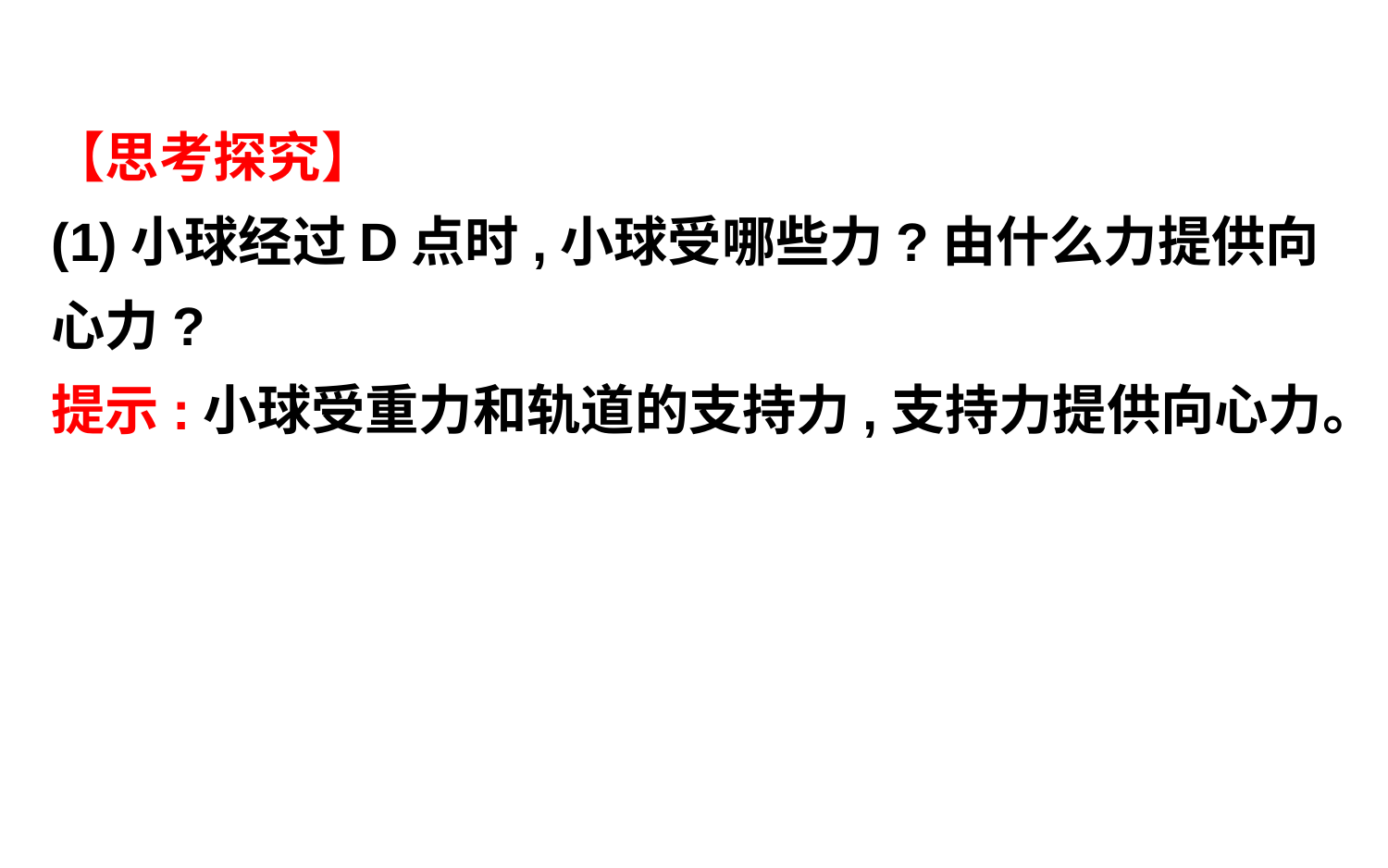

【思考探究】
(1)小球经过D点时,小球受哪些力?由什么力提供向心力?
提示:小球受重力和轨道的支持力,支持力提供向心力。